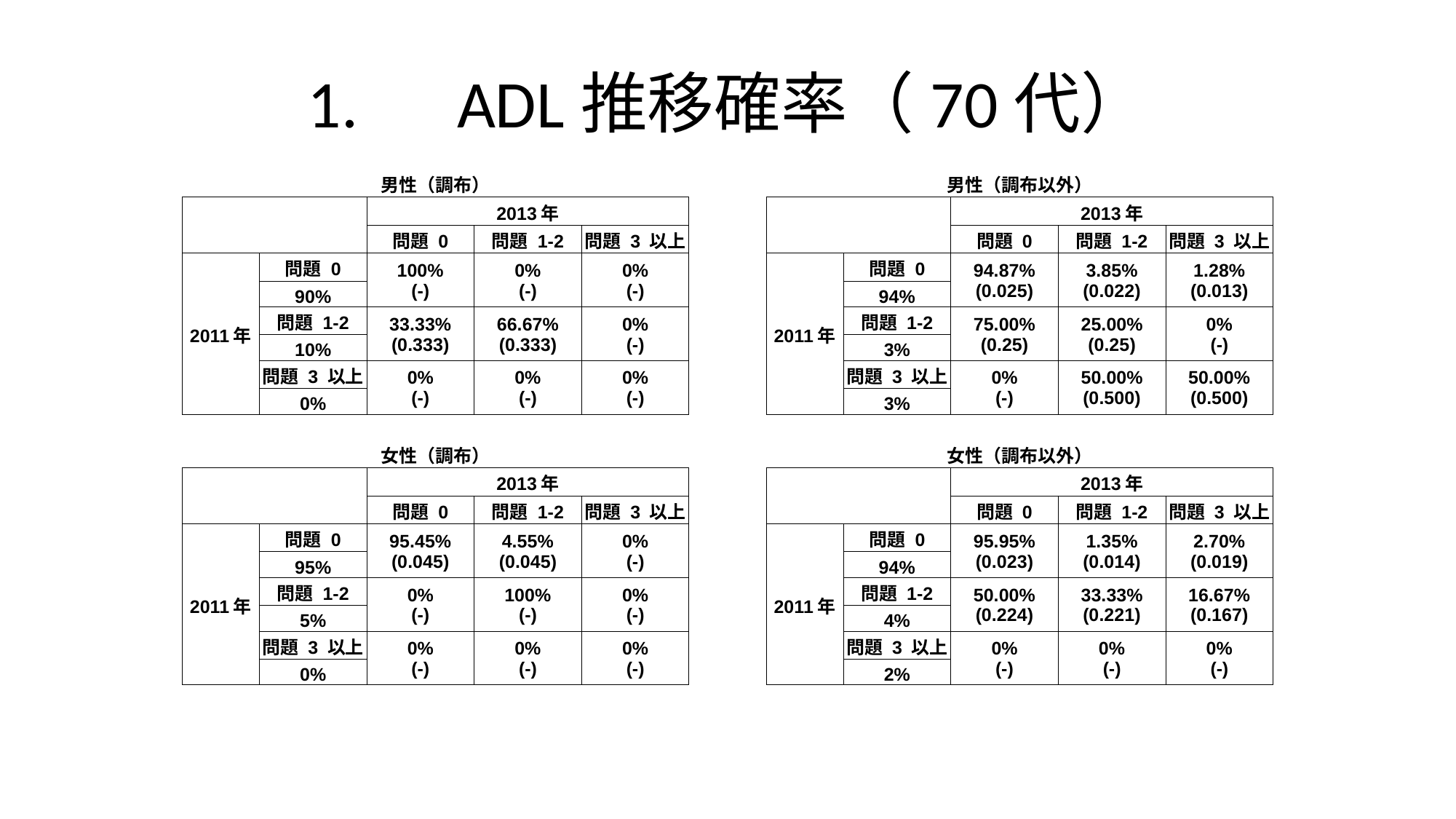

# 1.　ADL推移確率（70代）
| 男性（調布） |  |  |  |  |  | 男性（調布以外） |  |  |  |  |
| --- | --- | --- | --- | --- | --- | --- | --- | --- | --- | --- |
|  |  | 2013年 |  |  |  |  |  | 2013年 |  |  |
|  |  | 問題 0 | 問題 1-2 | 問題 3 以上 |  |  |  | 問題 0 | 問題 1-2 | 問題 3 以上 |
| 2011年 | 問題 0 | 100% (-) | 0% (-) | 0% (-) |  | 2011年 | 問題 0 | 94.87% (0.025) | 3.85% (0.022) | 1.28% (0.013) |
|  | 90% |  |  |  |  |  | 94% |  |  |  |
|  | 問題 1-2 | 33.33% (0.333) | 66.67% (0.333) | 0% (-) |  |  | 問題 1-2 | 75.00% (0.25) | 25.00% (0.25) | 0% (-) |
|  | 10% |  |  |  |  |  | 3% |  |  |  |
|  | 問題 3 以上 | 0% (-) | 0% (-) | 0% (-) |  |  | 問題 3 以上 | 0% (-) | 50.00% (0.500) | 50.00% (0.500) |
|  | 0% |  |  |  |  |  | 3% |  |  |  |
|  |  |  |  |  |  |  |  |  |  |  |
| 女性（調布） |  |  |  |  |  | 女性（調布以外） |  |  |  |  |
|  |  | 2013年 |  |  |  |  |  | 2013年 |  |  |
|  |  | 問題 0 | 問題 1-2 | 問題 3 以上 |  |  |  | 問題 0 | 問題 1-2 | 問題 3 以上 |
| 2011年 | 問題 0 | 95.45% (0.045) | 4.55% (0.045) | 0% (-) |  | 2011年 | 問題 0 | 95.95% (0.023) | 1.35% (0.014) | 2.70% (0.019) |
|  | 95% |  |  |  |  |  | 94% |  |  |  |
|  | 問題 1-2 | 0% (-) | 100% (-) | 0% (-) |  |  | 問題 1-2 | 50.00% (0.224) | 33.33% (0.221) | 16.67% (0.167) |
|  | 5% |  |  |  |  |  | 4% |  |  |  |
|  | 問題 3 以上 | 0% (-) | 0% (-) | 0% (-) |  |  | 問題 3 以上 | 0% (-) | 0% (-) | 0% (-) |
|  | 0% |  |  |  |  |  | 2% |  |  |  |